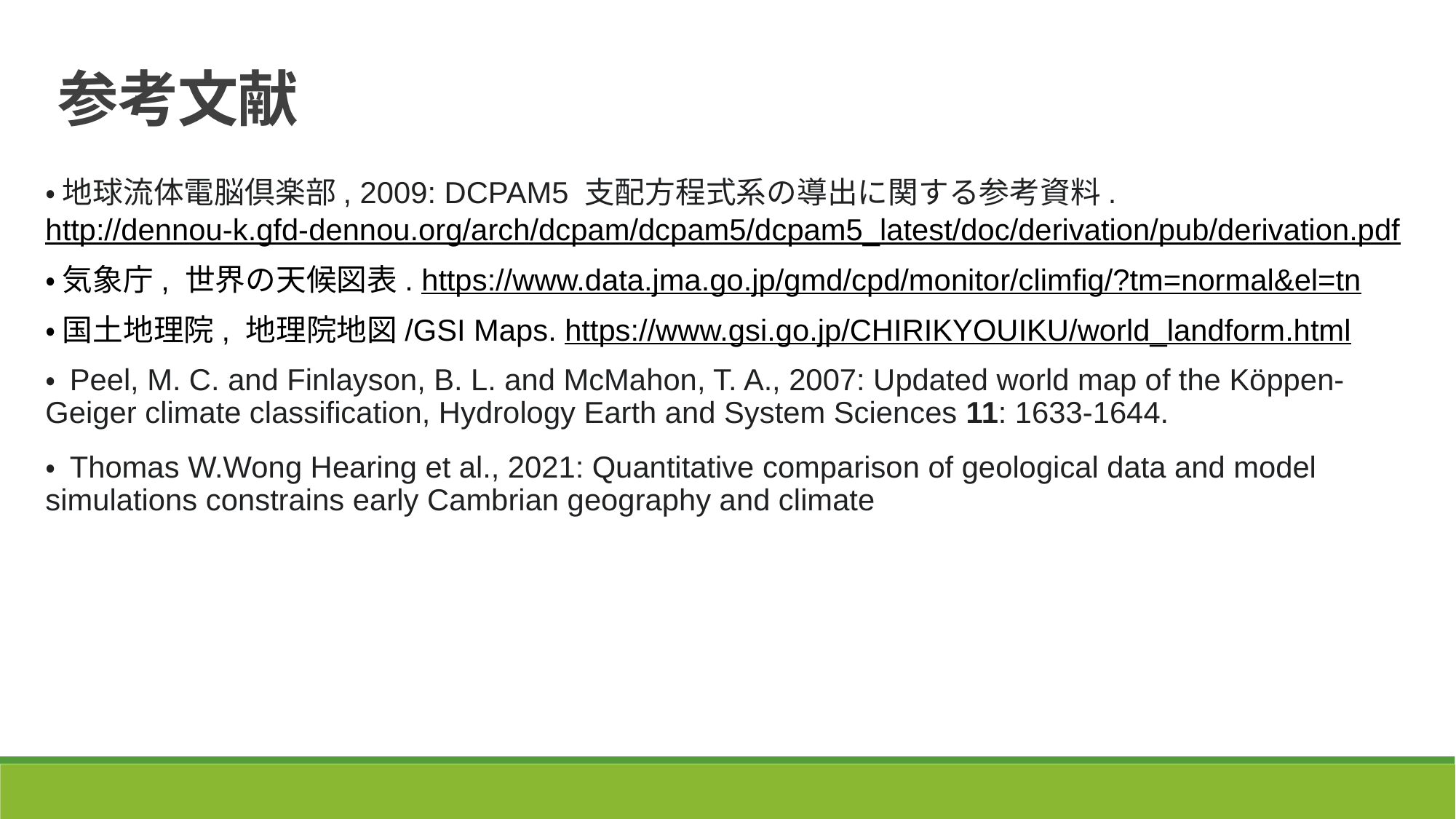

参考文献
・ 地球流体電脳倶楽部, 2009: DCPAM5 支配方程式系の導出に関する参考資料.
http://dennou-k.gfd-dennou.org/arch/dcpam/dcpam5/dcpam5_latest/doc/derivation/pub/derivation.pdf

・ 気象庁, 世界の天候図表. https://www.data.jma.go.jp/gmd/cpd/monitor/climfig/?tm=normal&el=tn

・ 国土地理院, 地理院地図/GSI Maps. https://www.gsi.go.jp/CHIRIKYOUIKU/world_landform.html

・ Peel, M. C. and Finlayson, B. L. and McMahon, T. A., 2007: Updated world map of the Köppen-Geiger climate classification, Hydrology Earth and System Sciences 11: 1633-1644.
・ Thomas W.Wong Hearing et al., 2021: Quantitative comparison of geological data and model simulations constrains early Cambrian geography and climate